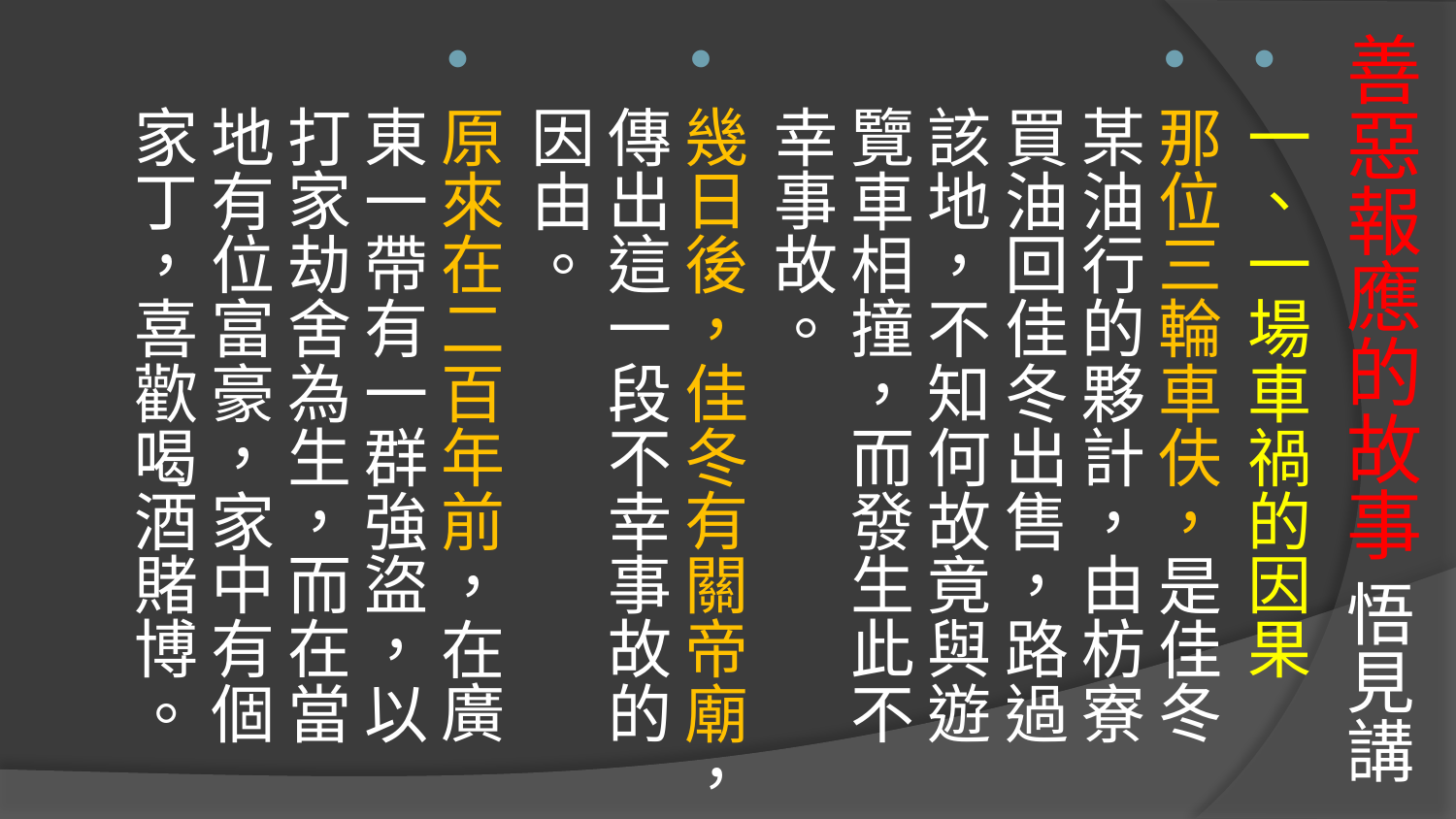

# 善惡報應的故事 悟見講
一、一場車禍的因果
那位三輪車伕，是佳冬某油行的夥計，由枋寮買油回佳冬出售，路過該地，不知何故竟與遊覽車相撞，而發生此不幸事故。
幾日後，佳冬有關帝廟，傳出這一段不幸事故的因由。
原來在二百年前，在廣東一帶有一群強盜，以打家劫舍為生，而在當地有位富豪，家中有個家丁，喜歡喝酒賭博。